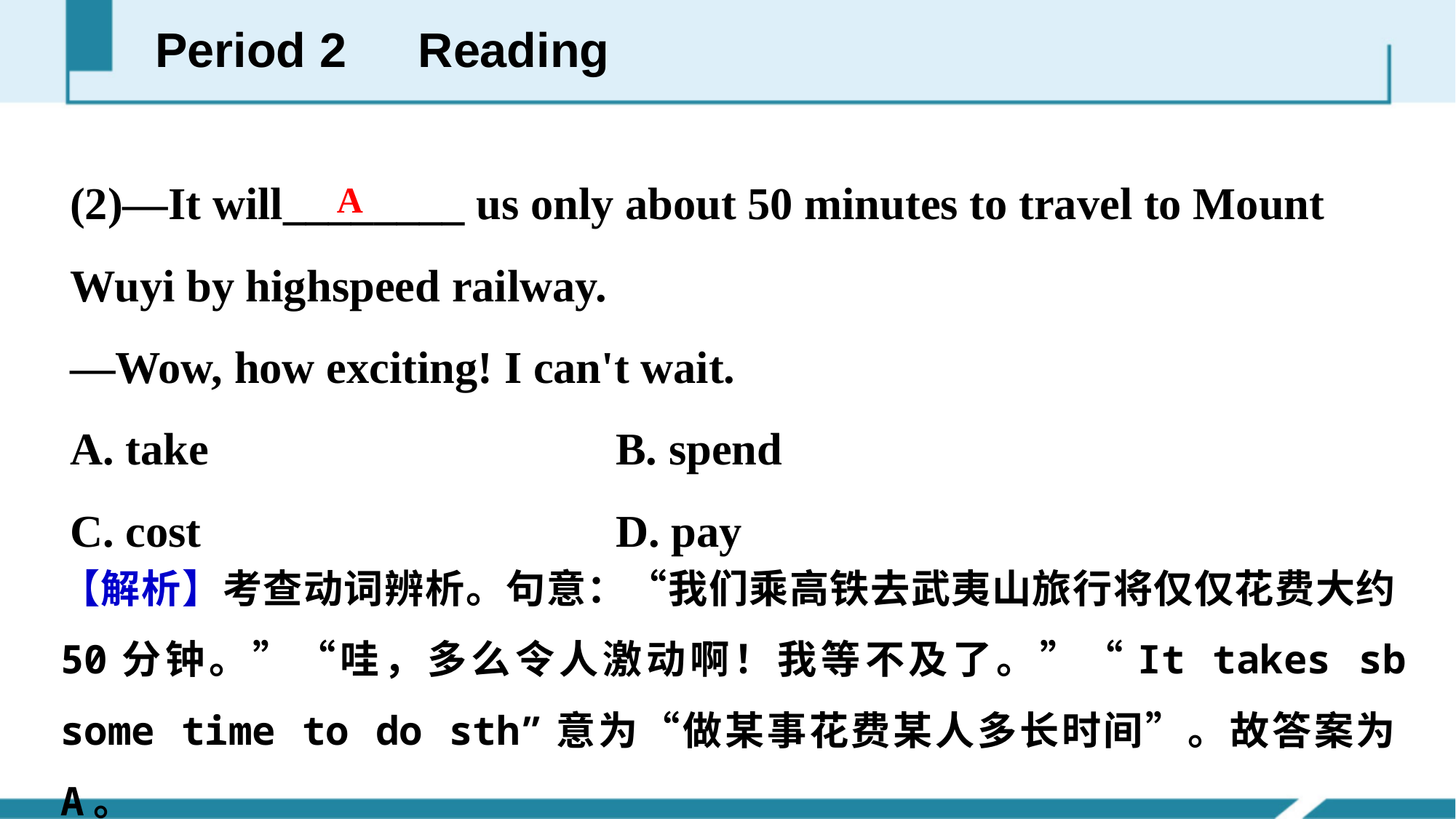

Period 2　Reading
(2)—It will________ us only about 50 minutes to travel to Mount Wuyi by high­speed railway.
—Wow, how exciting! I can't wait.
A. take　　　			B. spend
C. cost  				D. pay
A
【解析】考查动词辨析。句意：“我们乘高铁去武夷山旅行将仅仅花费大约50分钟。”“哇，多么令人激动啊！我等不及了。”“It takes sb some time to do sth”意为“做某事花费某人多长时间”。故答案为A。